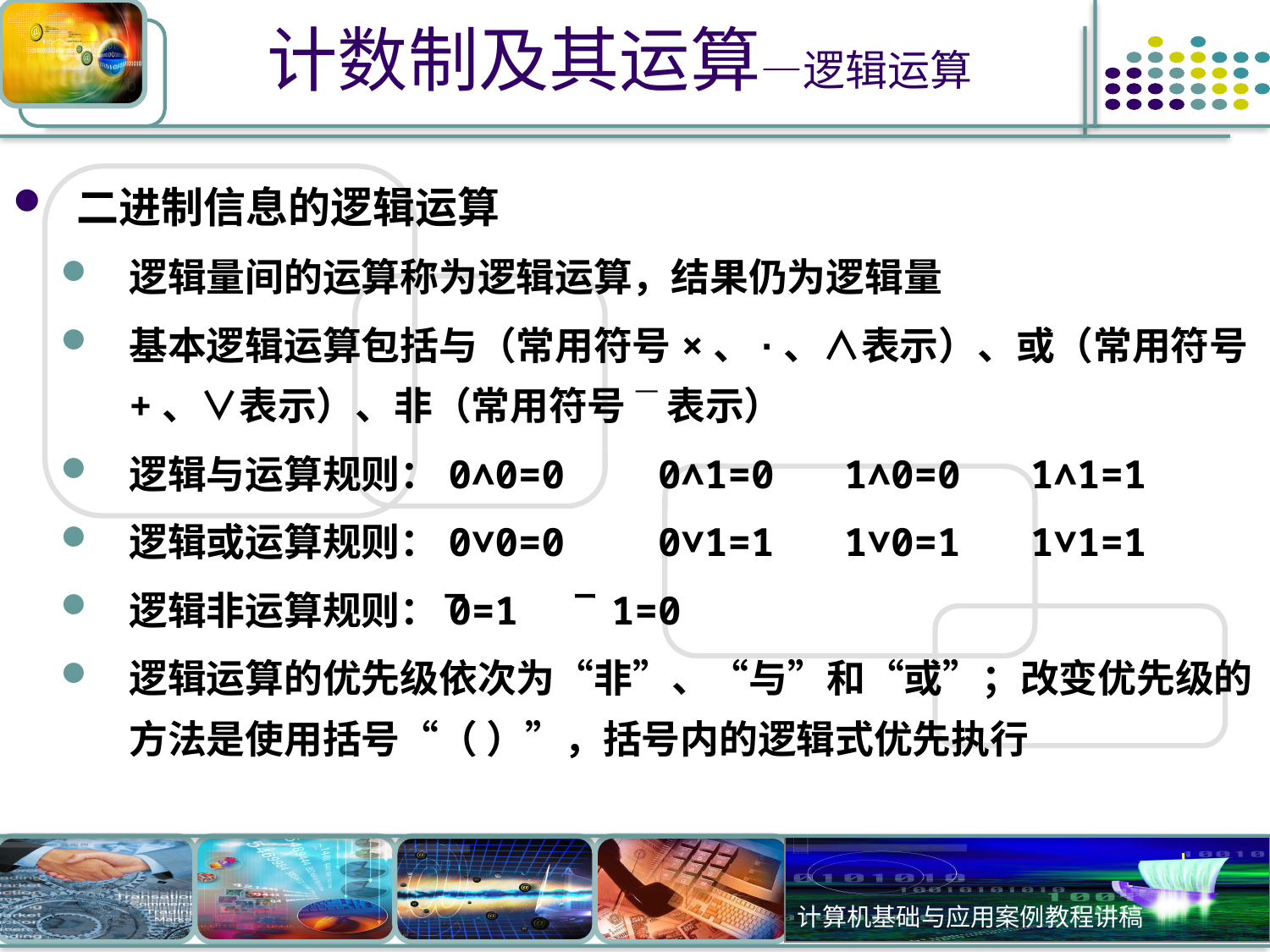

# 计数制及其运算—逻辑运算
二进制信息的逻辑运算
逻辑量间的运算称为逻辑运算，结果仍为逻辑量
基本逻辑运算包括与（常用符号×、·、∧表示）、或（常用符号+、∨表示）、非（常用符号¯表示）
逻辑与运算规则：0∧0=0    0∧1=0   1∧0=0   1∧1=1
逻辑或运算规则：0∨0=0    0∨1=1   1∨0=1   1∨1=1
逻辑非运算规则：0=1    1=0
逻辑运算的优先级依次为“非”、“与”和“或”；改变优先级的方法是使用括号“（ ）”，括号内的逻辑式优先执行